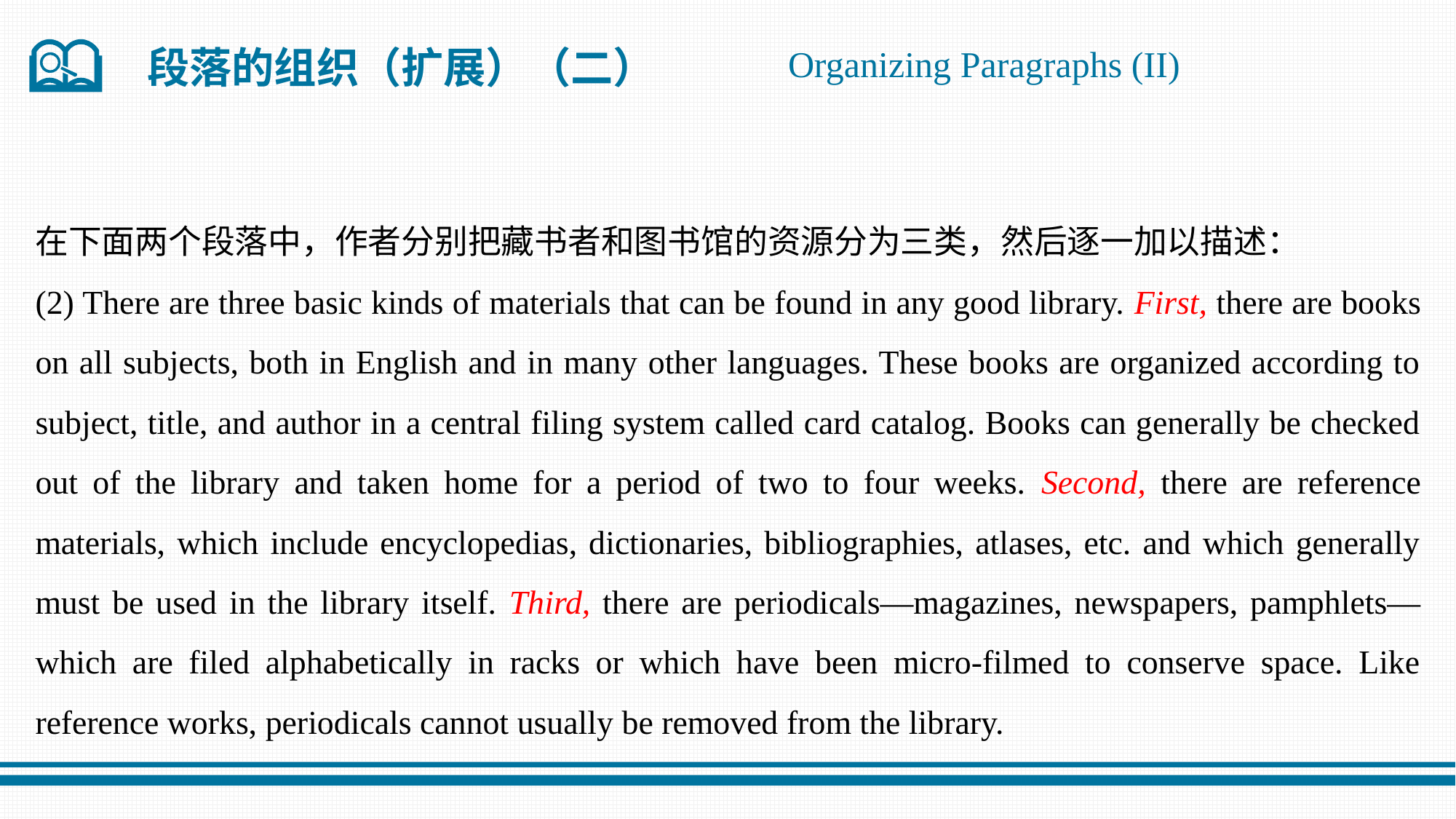

Organizing Paragraphs (II)
段落的组织（扩展）（二）

在下面两个段落中，作者分别把藏书者和图书馆的资源分为三类，然后逐一加以描述：
(2) There are three basic kinds of materials that can be found in any good library. First, there are books on all subjects, both in English and in many other languages. These books are organized according to subject, title, and author in a central filing system called card catalog. Books can generally be checked out of the library and taken home for a period of two to four weeks. Second, there are reference materials, which include encyclopedias, dictionaries, bibliographies, atlases, etc. and which generally must be used in the library itself. Third, there are periodicals—magazines, newspapers, pamphlets—which are filed alphabetically in racks or which have been micro-filmed to conserve space. Like reference works, periodicals cannot usually be removed from the library.